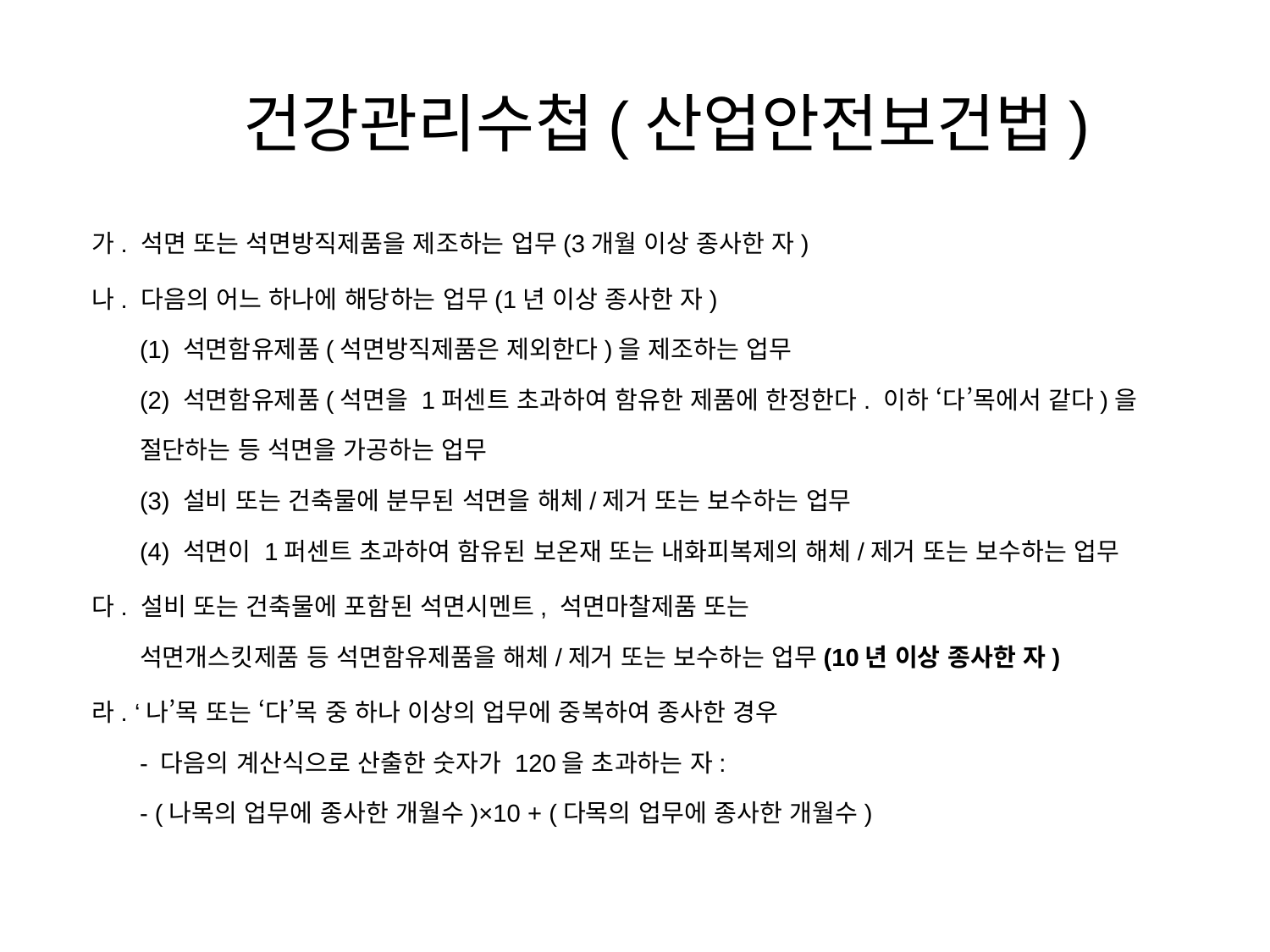

# 건강관리수첩(산업안전보건법)
가. 석면 또는 석면방직제품을 제조하는 업무(3개월 이상 종사한 자)
나. 다음의 어느 하나에 해당하는 업무(1년 이상 종사한 자)
(1) 석면함유제품(석면방직제품은 제외한다)을 제조하는 업무
(2) 석면함유제품(석면을 1퍼센트 초과하여 함유한 제품에 한정한다. 이하 ‘다’목에서 같다)을 절단하는 등 석면을 가공하는 업무
(3) 설비 또는 건축물에 분무된 석면을 해체/제거 또는 보수하는 업무
(4) 석면이 1퍼센트 초과하여 함유된 보온재 또는 내화피복제의 해체/제거 또는 보수하는 업무
다. 설비 또는 건축물에 포함된 석면시멘트, 석면마찰제품 또는
석면개스킷제품 등 석면함유제품을 해체/제거 또는 보수하는 업무(10년 이상 종사한 자)
라. ‘나’목 또는 ‘다’목 중 하나 이상의 업무에 중복하여 종사한 경우
- 다음의 계산식으로 산출한 숫자가 120을 초과하는 자:
- (나목의 업무에 종사한 개월수)×10 + (다목의 업무에 종사한 개월수)